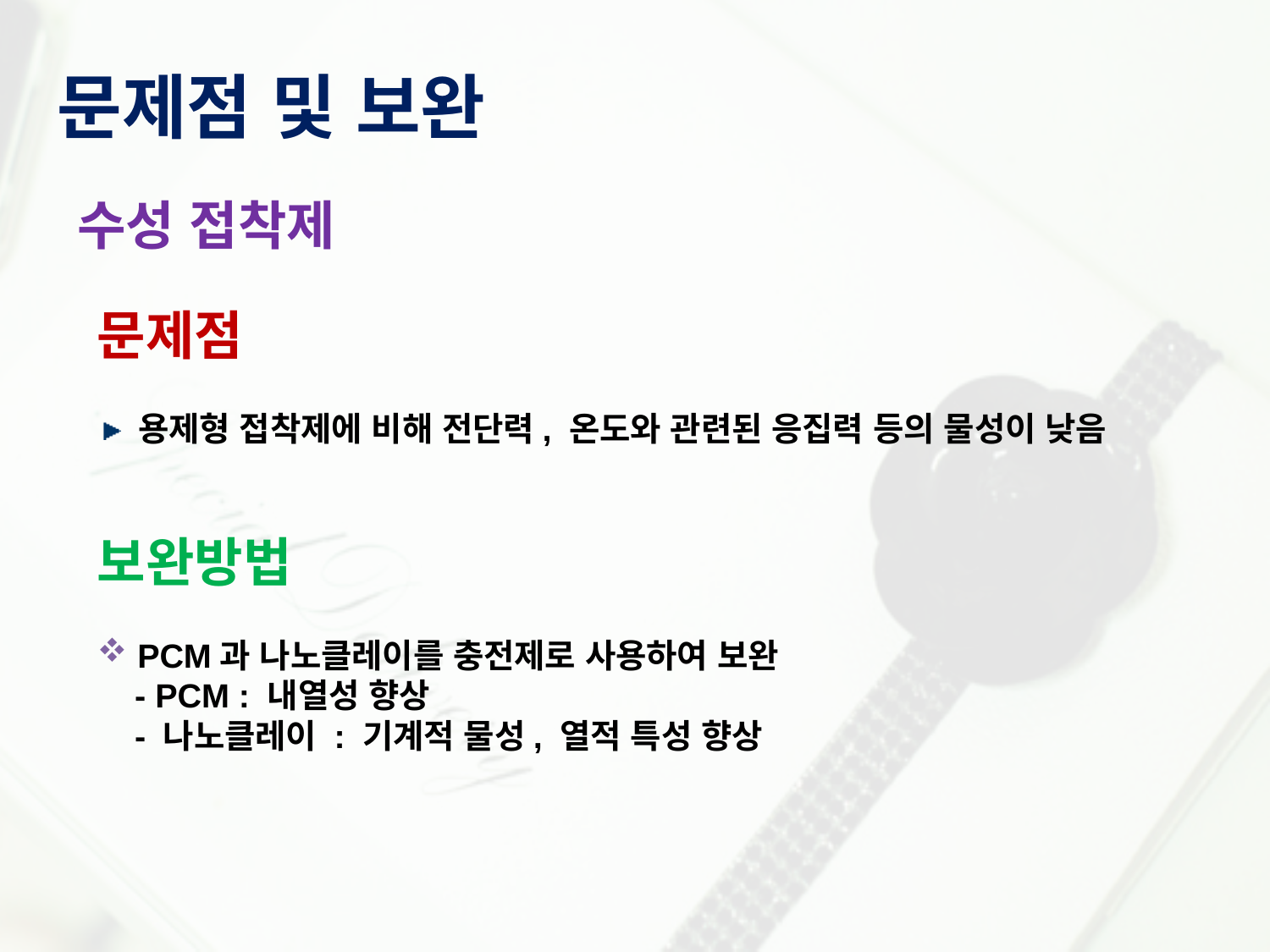

문제점 및 보완
수성 접착제
문제점

 용제형 접착제에 비해 전단력, 온도와 관련된 응집력 등의 물성이 낮음

보완방법

 PCM과 나노클레이를 충전제로 사용하여 보완
    - PCM : 내열성 향상
    - 나노클레이 : 기계적 물성, 열적 특성 향상